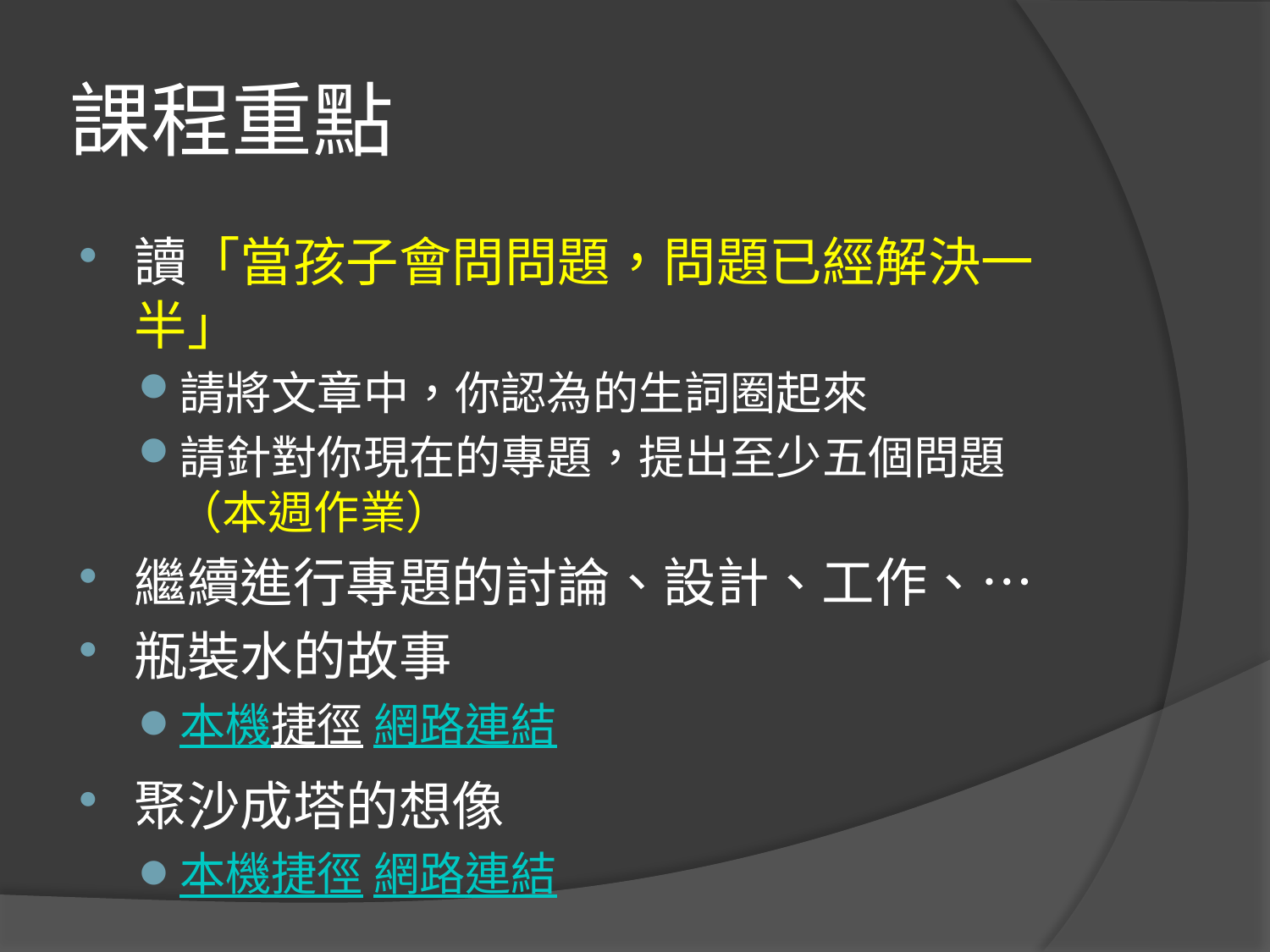

# 課程重點
讀「當孩子會問問題，問題已經解決一半」
請將文章中，你認為的生詞圈起來
請針對你現在的專題，提出至少五個問題（本週作業）
繼續進行專題的討論、設計、工作、…
瓶裝水的故事
本機捷徑 網路連結
聚沙成塔的想像
本機捷徑 網路連結